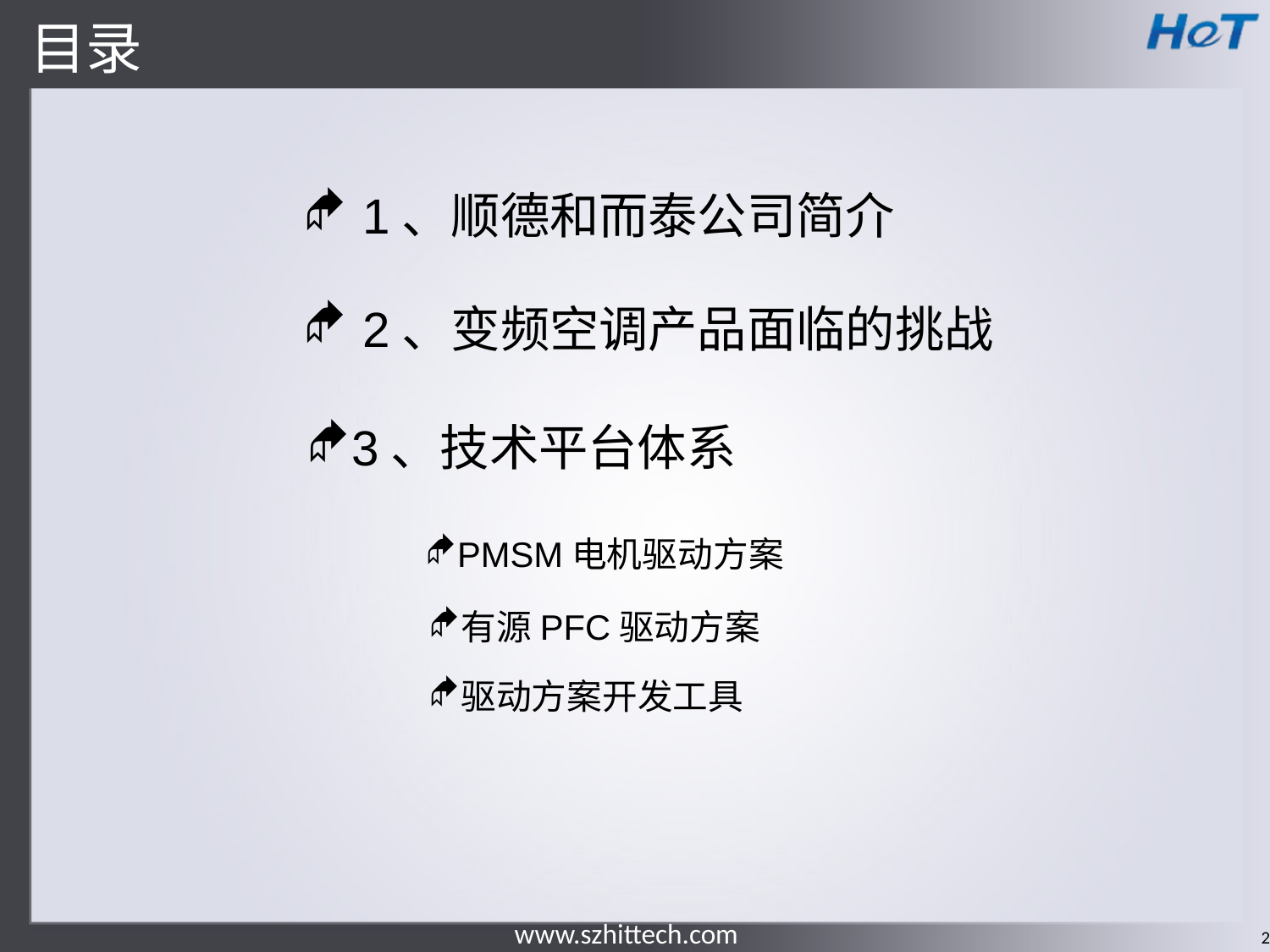

目录
 1、顺德和而泰公司简介
 2、变频空调产品面临的挑战
3、技术平台体系

PMSM电机驱动方案
有源PFC驱动方案
驱动方案开发工具
2